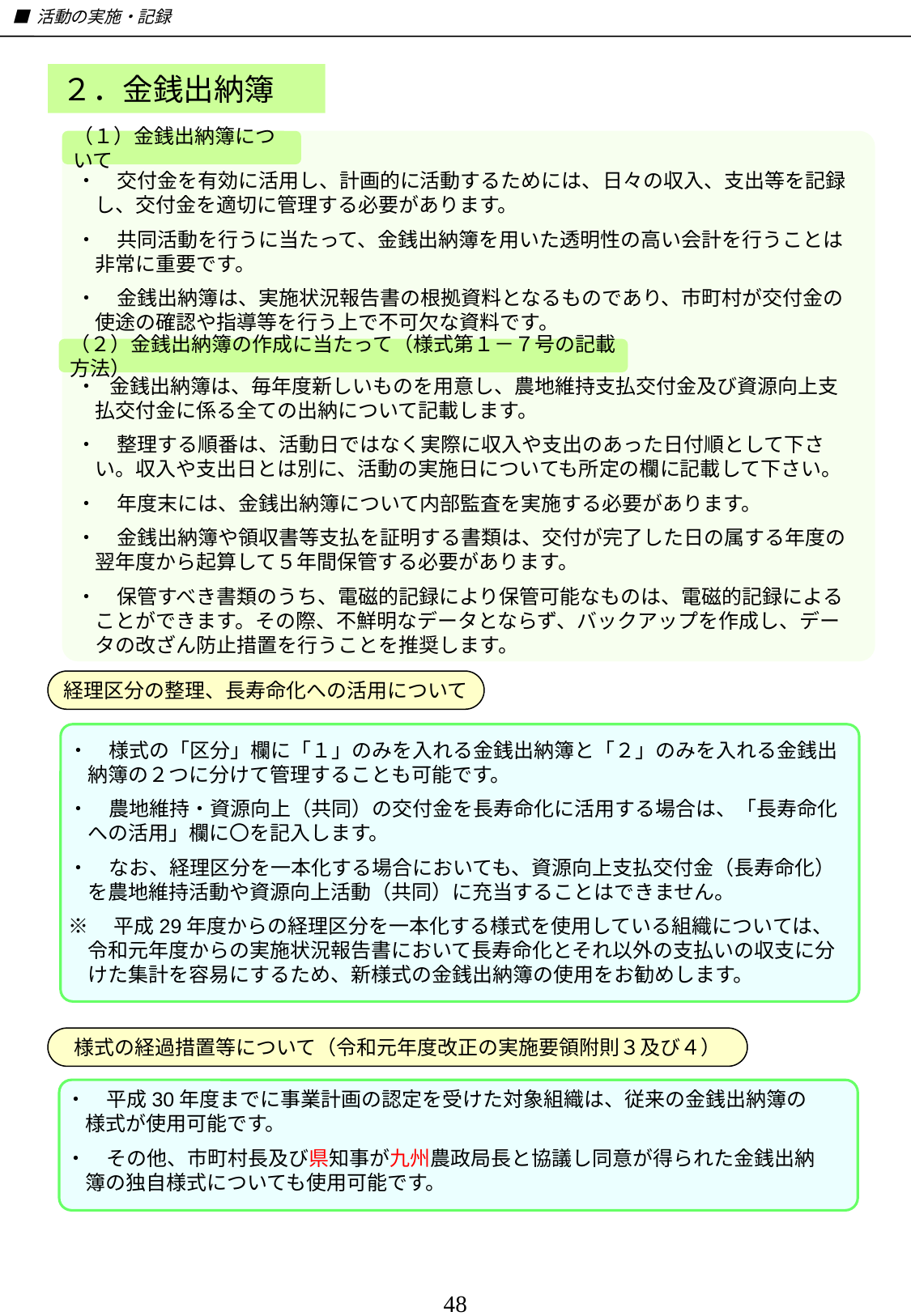

■ 活動の実施・記録

２．金銭出納簿

（１）金銭出納簿について
・　交付金を有効に活用し、計画的に活動するためには、日々の収入、支出等を記録し、交付金を適切に管理する必要があります。
・　共同活動を行うに当たって、金銭出納簿を用いた透明性の高い会計を行うことは非常に重要です。
・　金銭出納簿は、実施状況報告書の根拠資料となるものであり、市町村が交付金の使途の確認や指導等を行う上で不可欠な資料です。
（２）金銭出納簿の作成に当たって（様式第１－７号の記載方法）
・   金銭出納簿は、毎年度新しいものを用意し、農地維持支払交付金及び資源向上支払交付金に係る全ての出納について記載します。
・　整理する順番は、活動日ではなく実際に収入や支出のあった日付順として下さい。収入や支出日とは別に、活動の実施日についても所定の欄に記載して下さい。
・　年度末には、金銭出納簿について内部監査を実施する必要があります。
・　金銭出納簿や領収書等支払を証明する書類は、交付が完了した日の属する年度の翌年度から起算して５年間保管する必要があります。
・　保管すべき書類のうち、電磁的記録により保管可能なものは、電磁的記録によることができます。その際、不鮮明なデータとならず、バックアップを作成し、データの改ざん防止措置を行うことを推奨します。
経理区分の整理、長寿命化への活用について

・　様式の「区分」欄に「１」のみを入れる金銭出納簿と「２」のみを入れる金銭出納簿の２つに分けて管理することも可能です。
・　農地維持・資源向上（共同）の交付金を長寿命化に活用する場合は、「長寿命化への活用」欄に〇を記入します。
・　なお、経理区分を一本化する場合においても、資源向上支払交付金（長寿命化）を農地維持活動や資源向上活動（共同）に充当することはできません。
※　平成29年度からの経理区分を一本化する様式を使用している組織については、令和元年度からの実施状況報告書において長寿命化とそれ以外の支払いの収支に分けた集計を容易にするため、新様式の金銭出納簿の使用をお勧めします。
様式の経過措置等について（令和元年度改正の実施要領附則３及び４）

・　平成30年度までに事業計画の認定を受けた対象組織は、従来の金銭出納簿の様式が使用可能です。
・　その他、市町村長及び県知事が九州農政局長と協議し同意が得られた金銭出納簿の独自様式についても使用可能です。
48